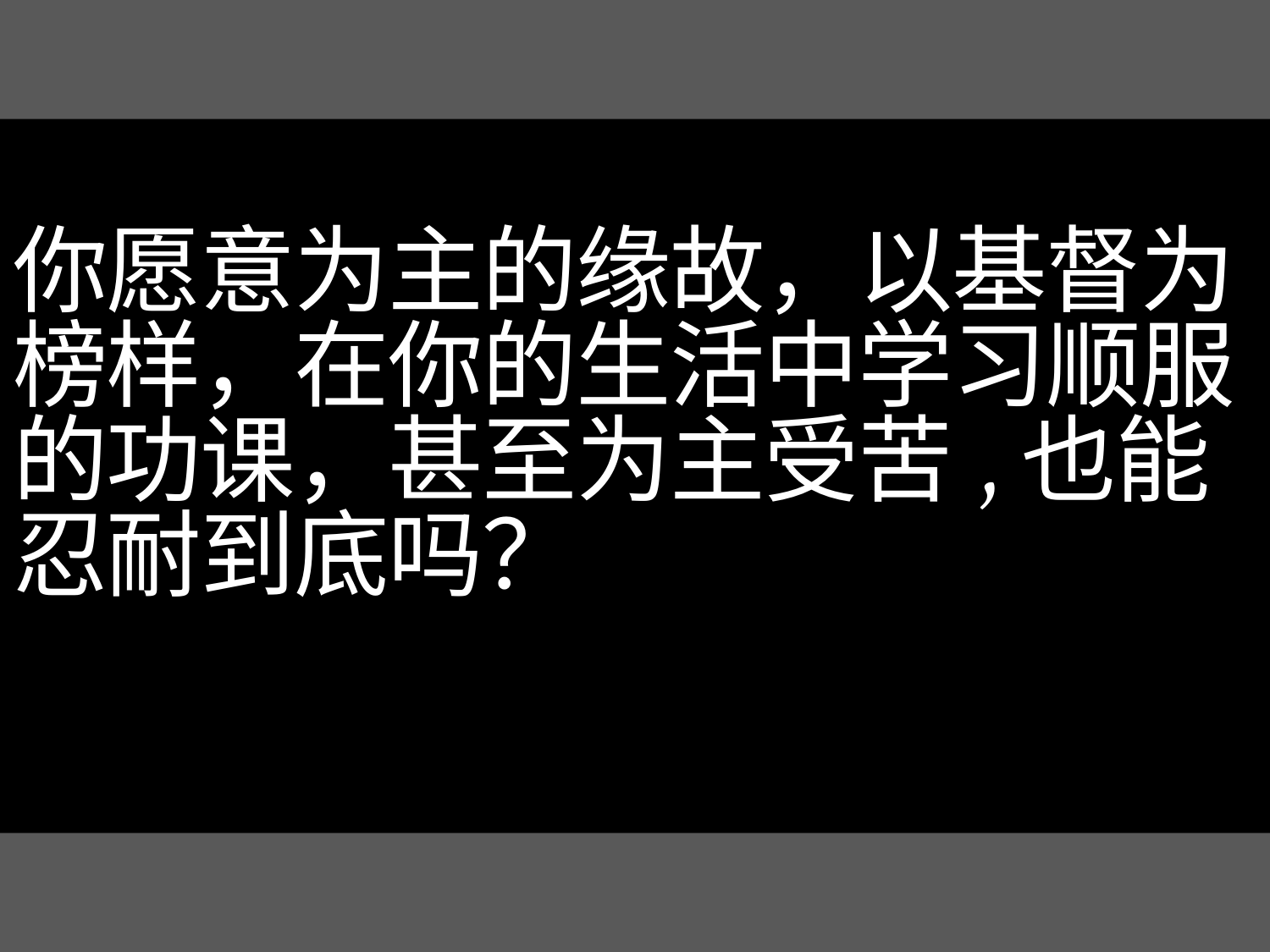

# 你愿意为主的缘故，以基督为榜样，在你的生活中学习顺服的功课，甚至为主受苦,也能忍耐到底吗？